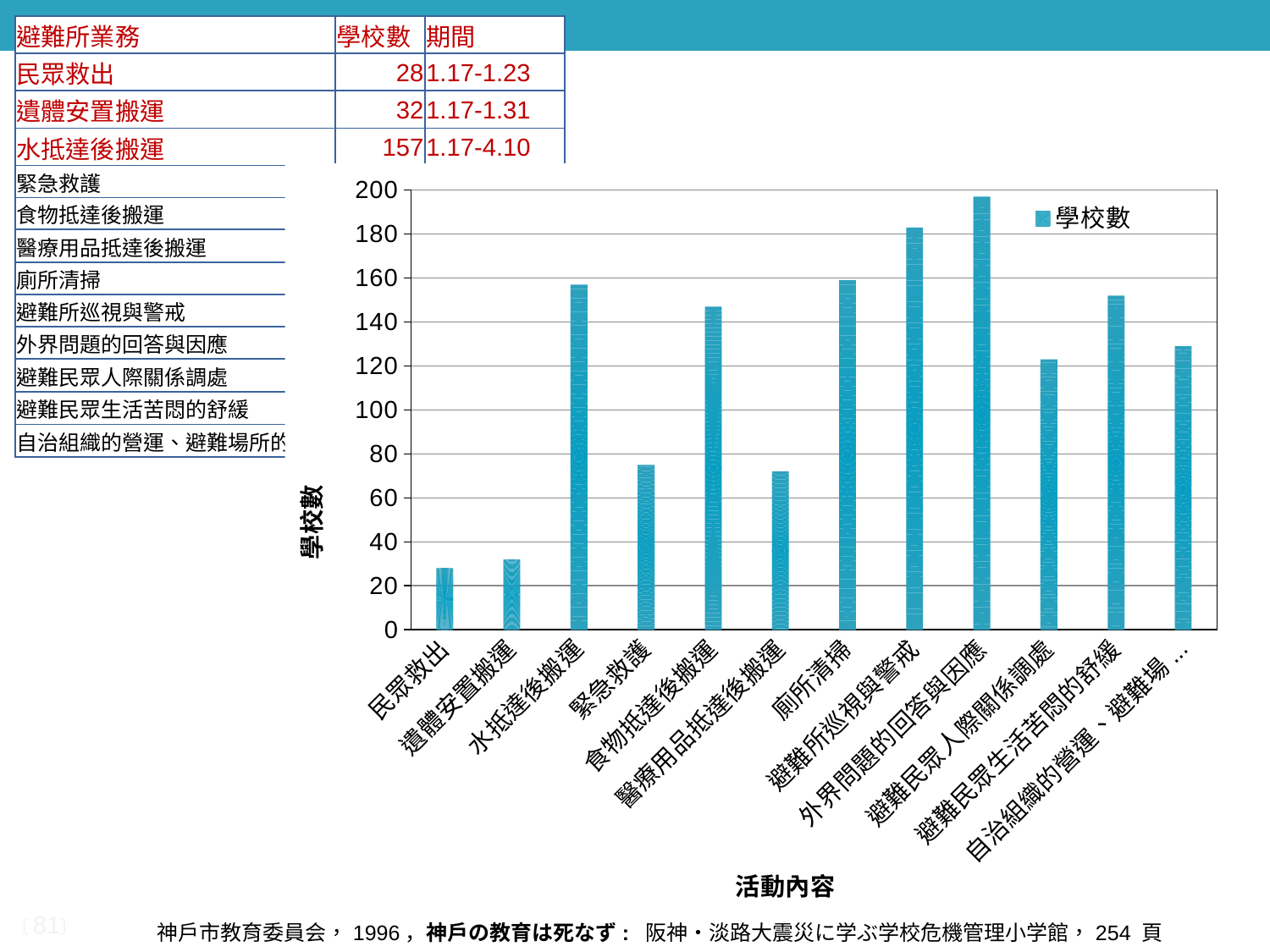

| 避難所業務 | 學校數 | 期間 |
| --- | --- | --- |
| 民眾救出 | 28 | 1.17-1.23 |
| 遺體安置搬運 | 32 | 1.17-1.31 |
| 水抵達後搬運 | 157 | 1.17-4.10 |
| 緊急救護 | 75 | 1.17-6.28 |
| 食物抵達後搬運 | 147 | 1.17-6.28 |
| 醫療用品抵達後搬運 | 72 | 1.17-6.28 |
| 廁所清掃 | 159 | 1.17-6.28 |
| 避難所巡視與警戒 | 183 | 1.17-6.28 |
| 外界問題的回答與因應 | 197 | 1.17-6.28 |
| 避難民眾人際關係調處 | 123 | 1.17-6.28 |
| 避難民眾生活苦悶的舒緩 | 152 | 1.17-6.28 |
| 自治組織的營運、避難場所的指導 | 129 | 1.17-6.28 |

### Chart

| Category | 學校數 |
|---|---|
| 民眾救出 | 28.0 |
| 遺體安置搬運 | 32.0 |
| 水抵達後搬運 | 157.0 |
| 緊急救護 | 75.0 |
| 食物抵達後搬運 | 147.0 |
| 醫療用品抵達後搬運 | 72.0 |
| 廁所清掃 | 159.0 |
| 避難所巡視與警戒 | 183.0 |
| 外界問題的回答與因應 | 197.0 |
| 避難民眾人際關係調處 | 123.0 |
| 避難民眾生活苦悶的舒緩 | 152.0 |
| 自治組織的營運、避難場所的指導 | 129.0 |
神戶市教育委員会，1996，神戶の教育は死なず:  阪神・淡路大震災に学ぶ学校危機管理小学館，254 頁